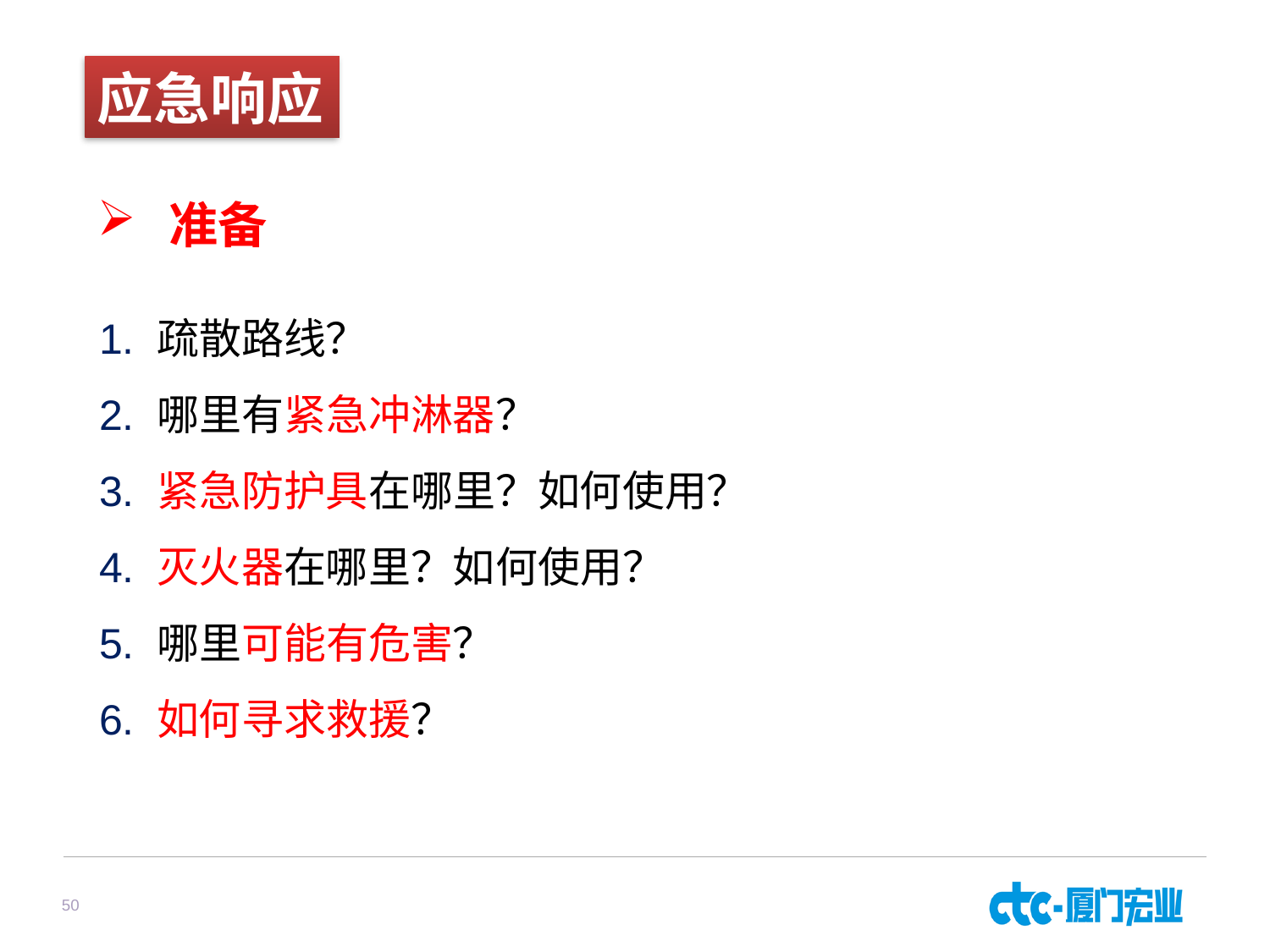

应急响应
准备
 1. 疏散路线？
 2. 哪里有紧急冲淋器？
 3. 紧急防护具在哪里？如何使用？
 4. 灭火器在哪里？如何使用？
 5. 哪里可能有危害？
 6. 如何寻求救援？
50